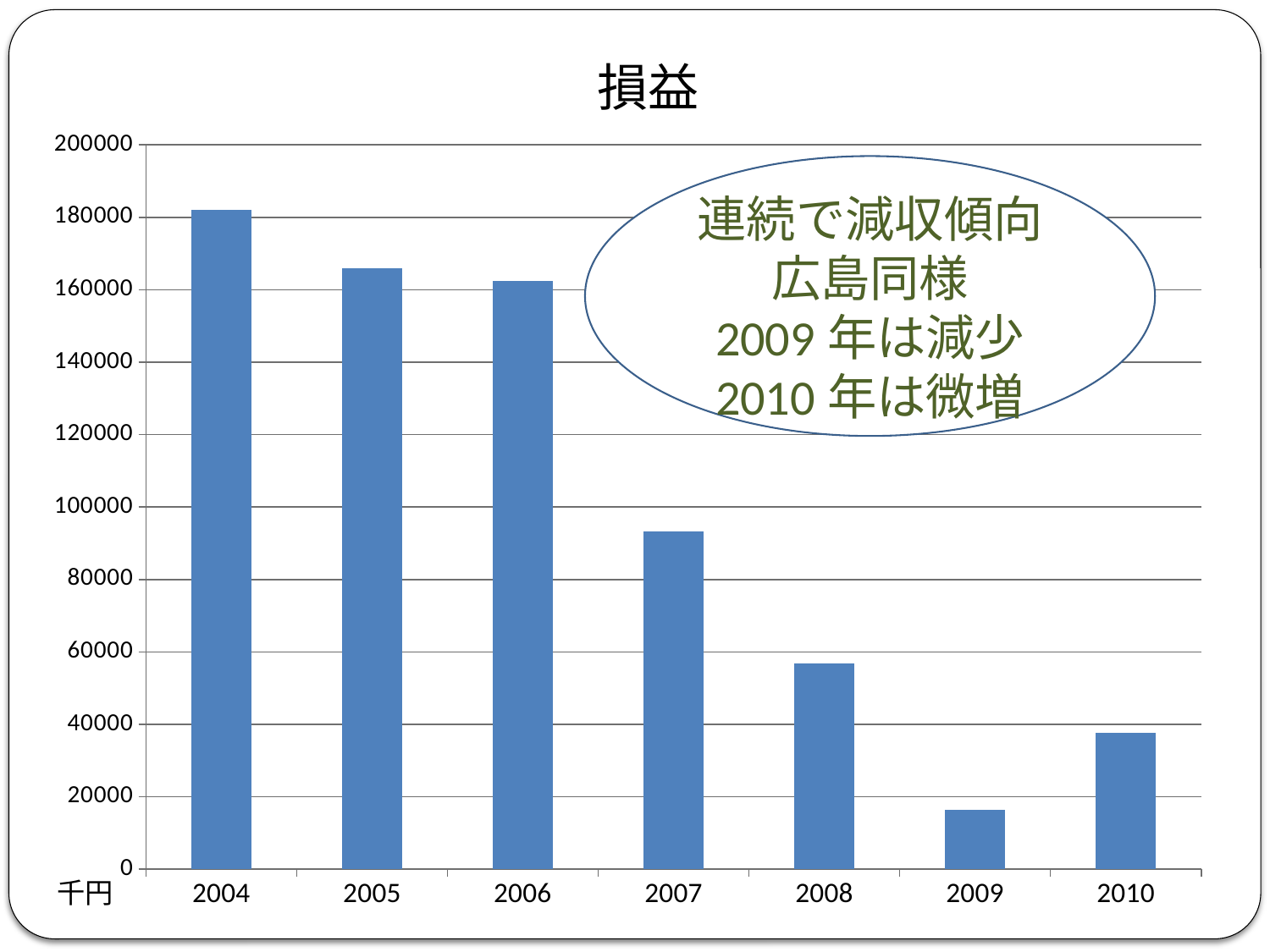

損益

### Chart

| Category | 鹿児島交通局 |
|---|---|
| 2004 | 182073.0 |
| 2005 | 165997.0 |
| 2006 | 162535.0 |
| 2007 | 93291.0 |
| 2008 | 56793.0 |
| 2009 | 16430.0 |
| 2010 | 37732.0 |
連続で減収傾向
広島同様
2009年は減少
2010年は微増